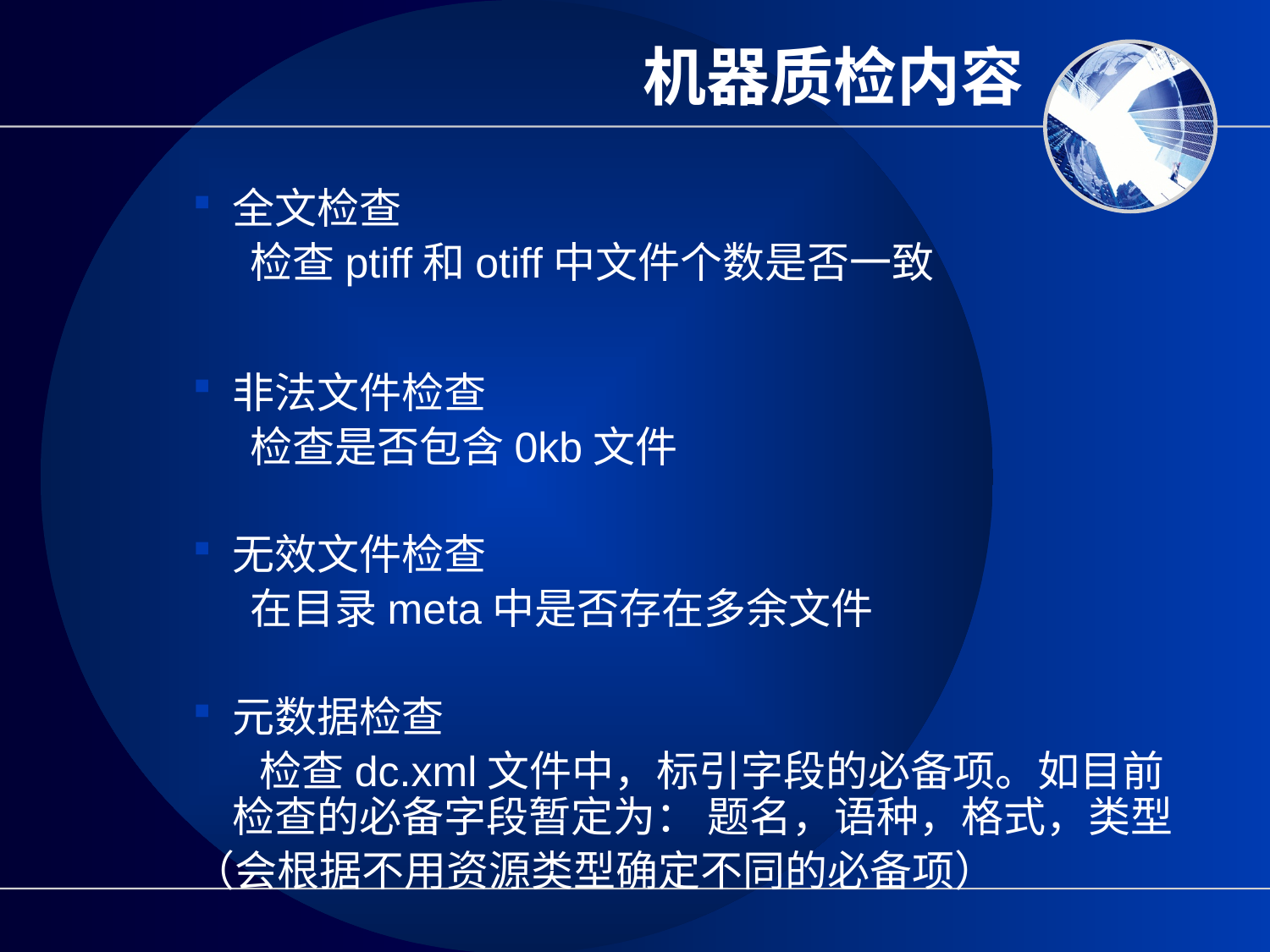

# 机器质检内容
全文检查
     检查ptiff和otiff中文件个数是否一致

非法文件检查
     检查是否包含0kb文件

无效文件检查
     在目录meta中是否存在多余文件

元数据检查
      检查dc.xml文件中，标引字段的必备项。如目前检查的必备字段暂定为： 题名，语种，格式，类型
（会根据不用资源类型确定不同的必备项）